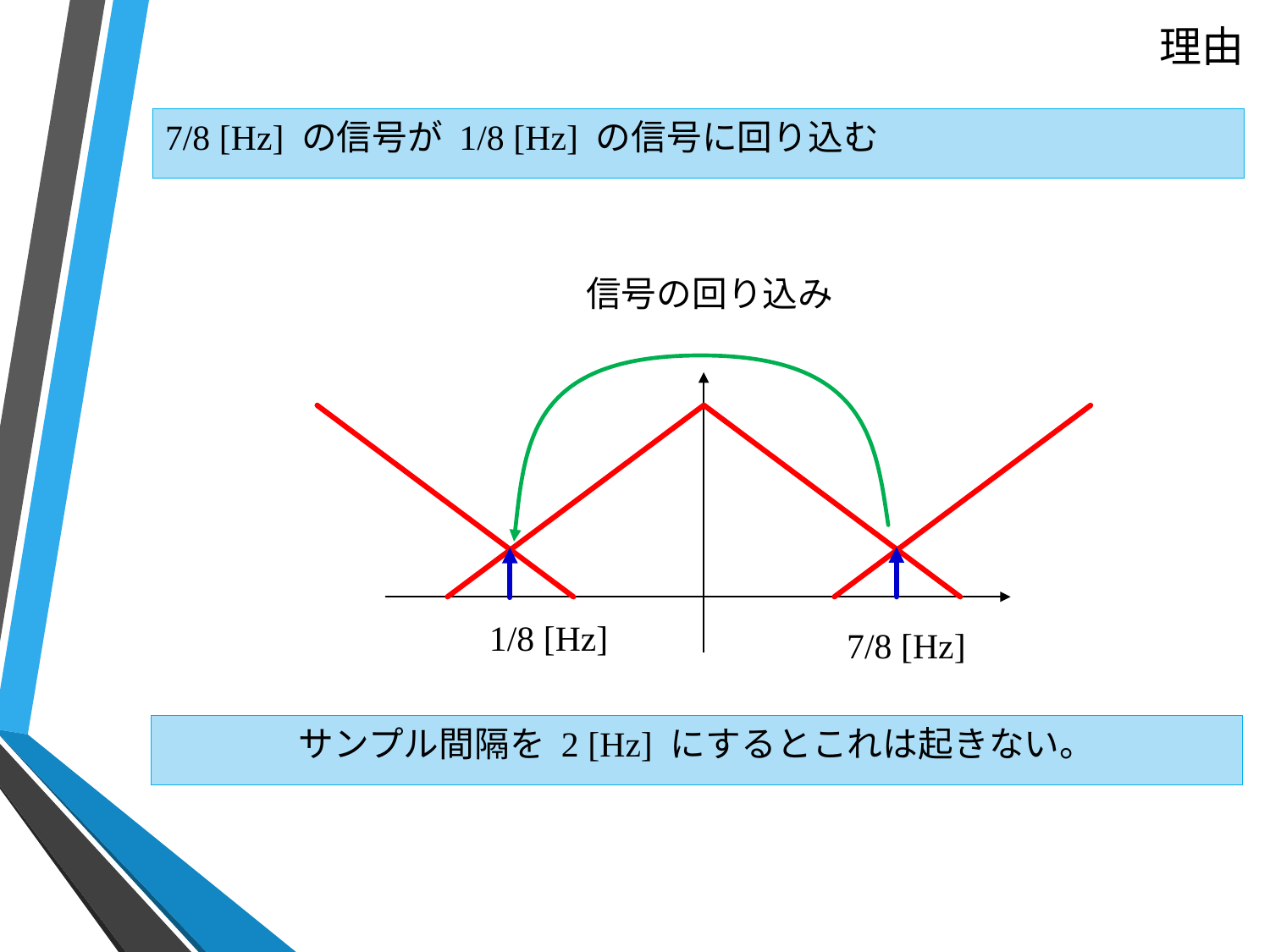

# 理由
7/8 [Hz] の信号が 1/8 [Hz] の信号に回り込む
信号の回り込み

1/8 [Hz]
7/8 [Hz]
サンプル間隔を 2 [Hz] にするとこれは起きない。